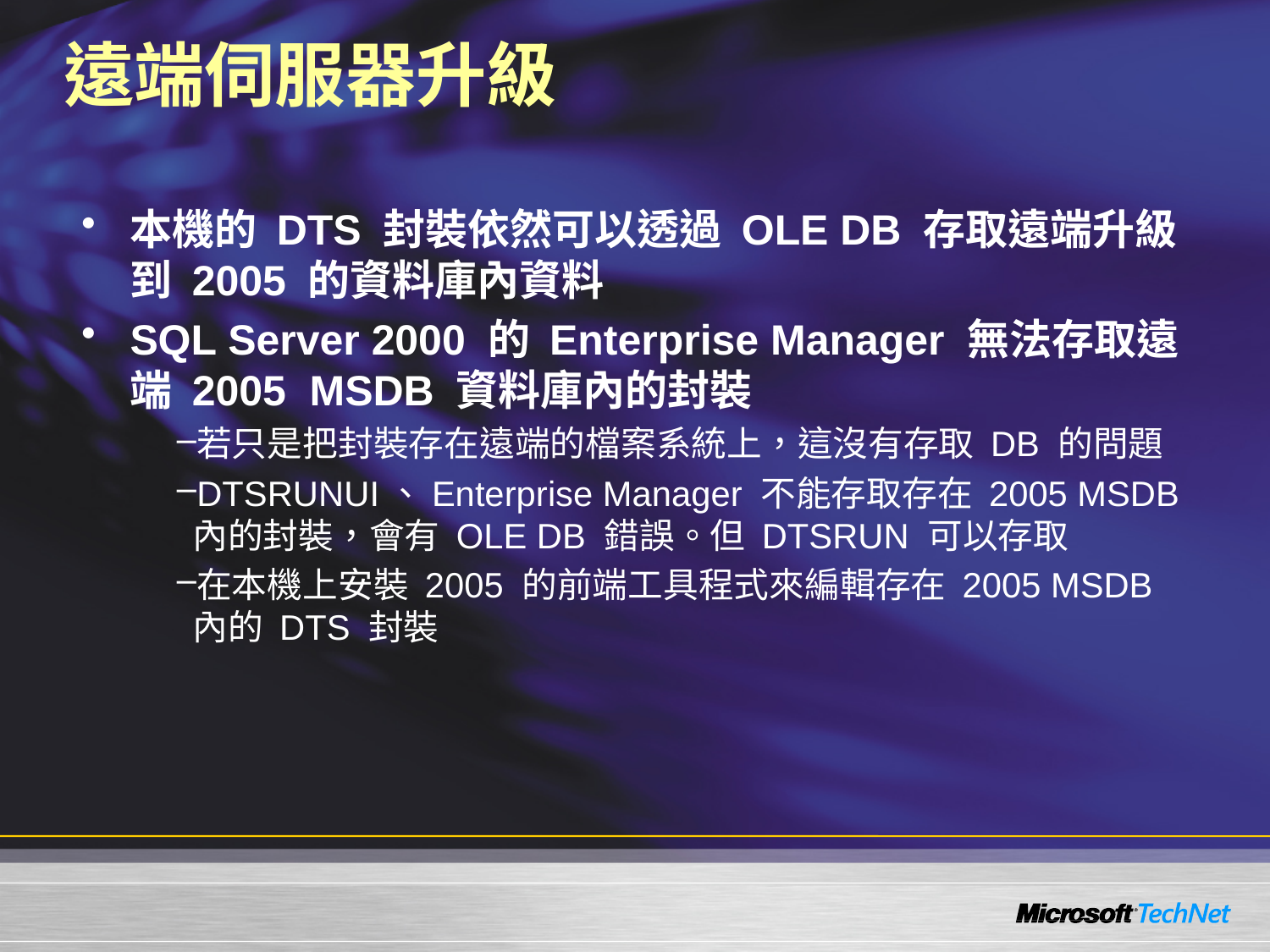

# 遠端伺服器升級
本機的 DTS 封裝依然可以透過 OLE DB 存取遠端升級到 2005 的資料庫內資料
SQL Server 2000 的 Enterprise Manager 無法存取遠端 2005  MSDB 資料庫內的封裝
若只是把封裝存在遠端的檔案系統上，這沒有存取 DB 的問題
DTSRUNUI、Enterprise Manager 不能存取存在 2005 MSDB 內的封裝，會有 OLE DB 錯誤。但 DTSRUN 可以存取
在本機上安裝 2005 的前端工具程式來編輯存在 2005 MSDB 內的 DTS 封裝